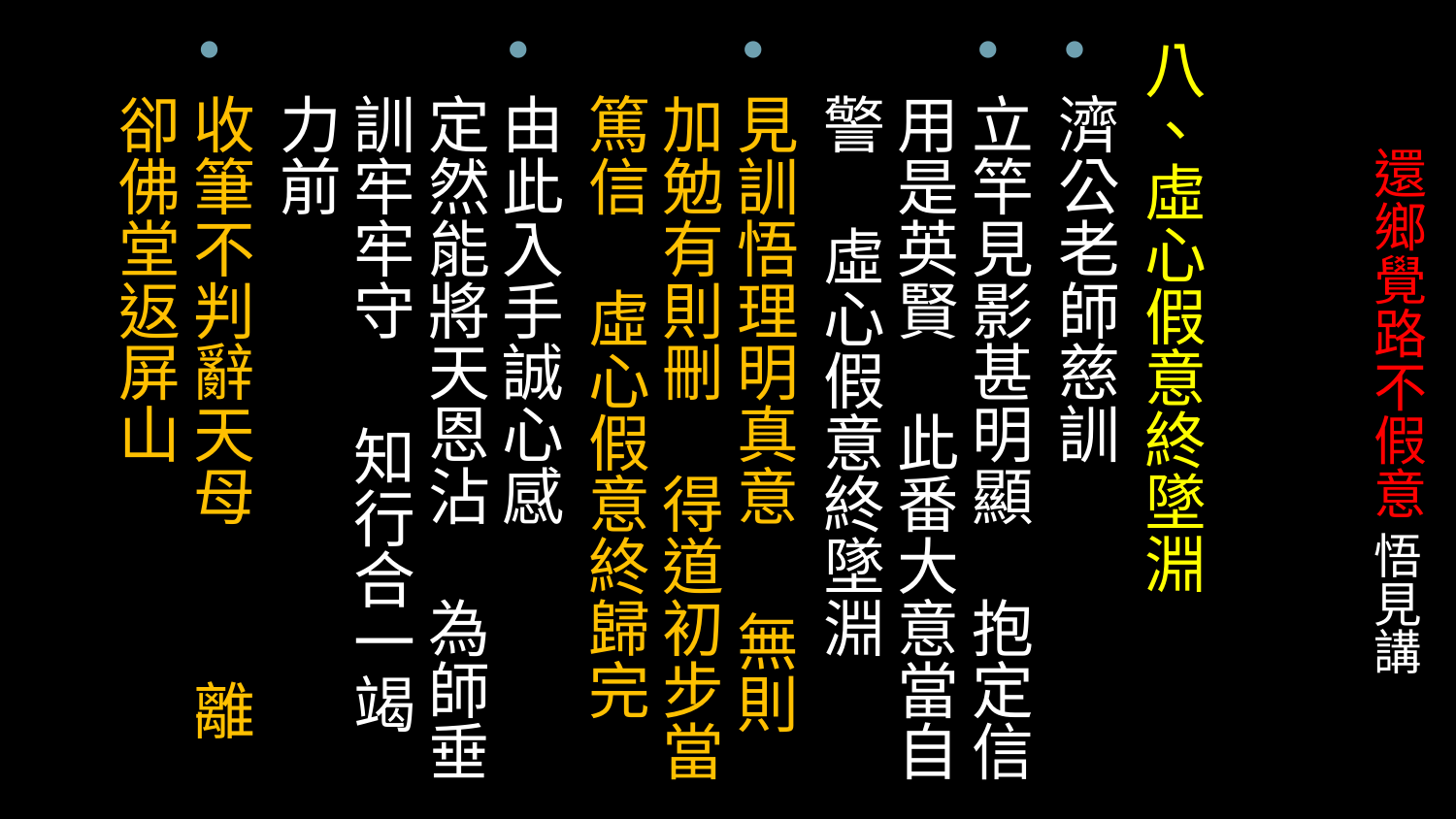

八、虛心假意終墜淵
濟公老師慈訓
立竿見影甚明顯     抱定信用是英賢     此番大意當自警     虛心假意終墜淵
見訓悟理明真意      無則加勉有則刪     得道初步當篤信     虛心假意終歸完
由此入手誠心感
定然能將天恩沾     為師垂訓牢牢守      知行合一竭力前
收筆不判辭天母           離卻佛堂返屏山

# 還鄉覺路不假意 悟見講